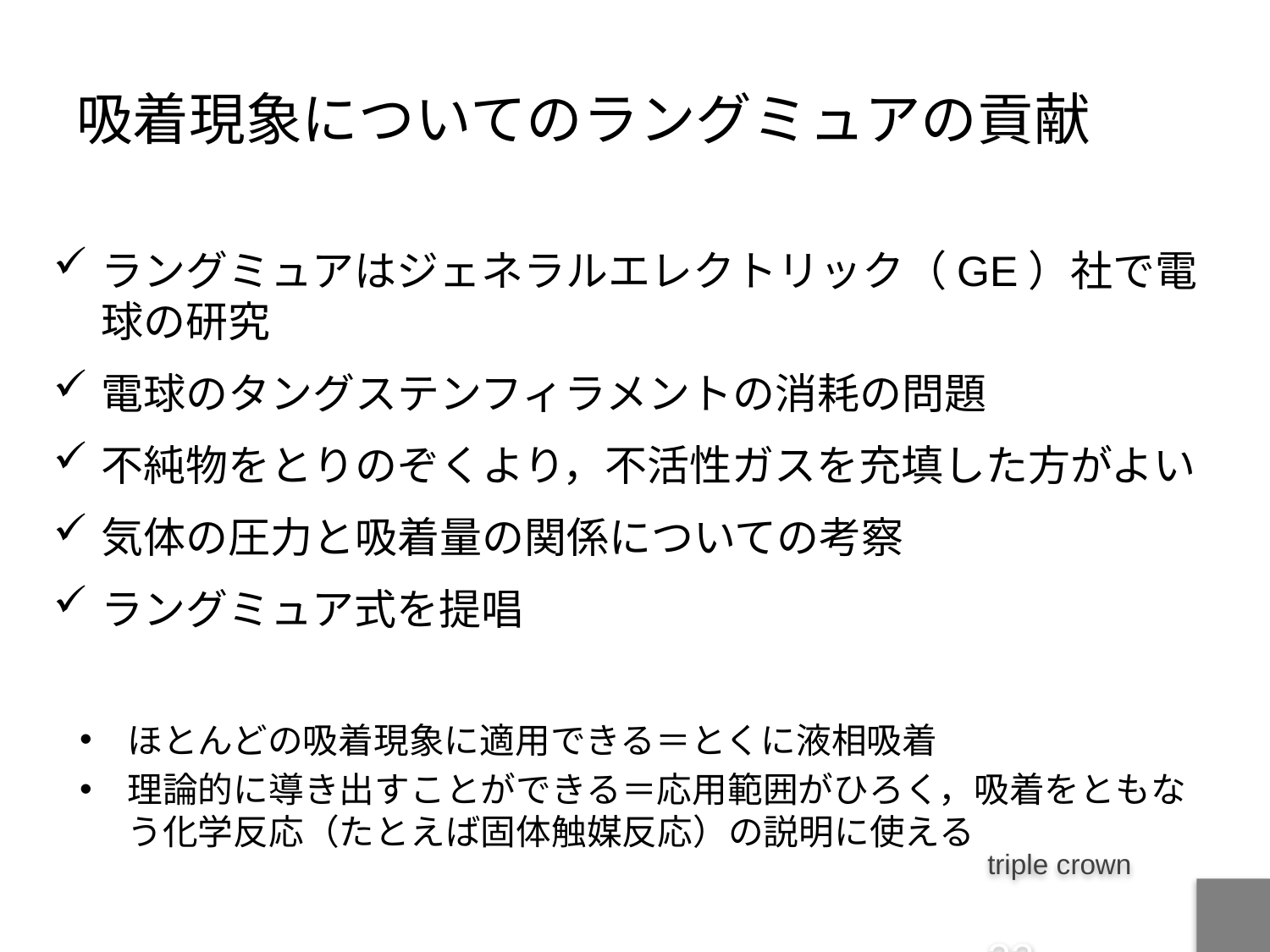

# 吸着現象についてのラングミュアの貢献
ラングミュアはジェネラルエレクトリック（GE）社で電球の研究
電球のタングステンフィラメントの消耗の問題
不純物をとりのぞくより，不活性ガスを充填した方がよい
気体の圧力と吸着量の関係についての考察
ラングミュア式を提唱

ほとんどの吸着現象に適用できる＝とくに液相吸着
理論的に導き出すことができる＝応用範囲がひろく，吸着をともなう化学反応（たとえば固体触媒反応）の説明に使える